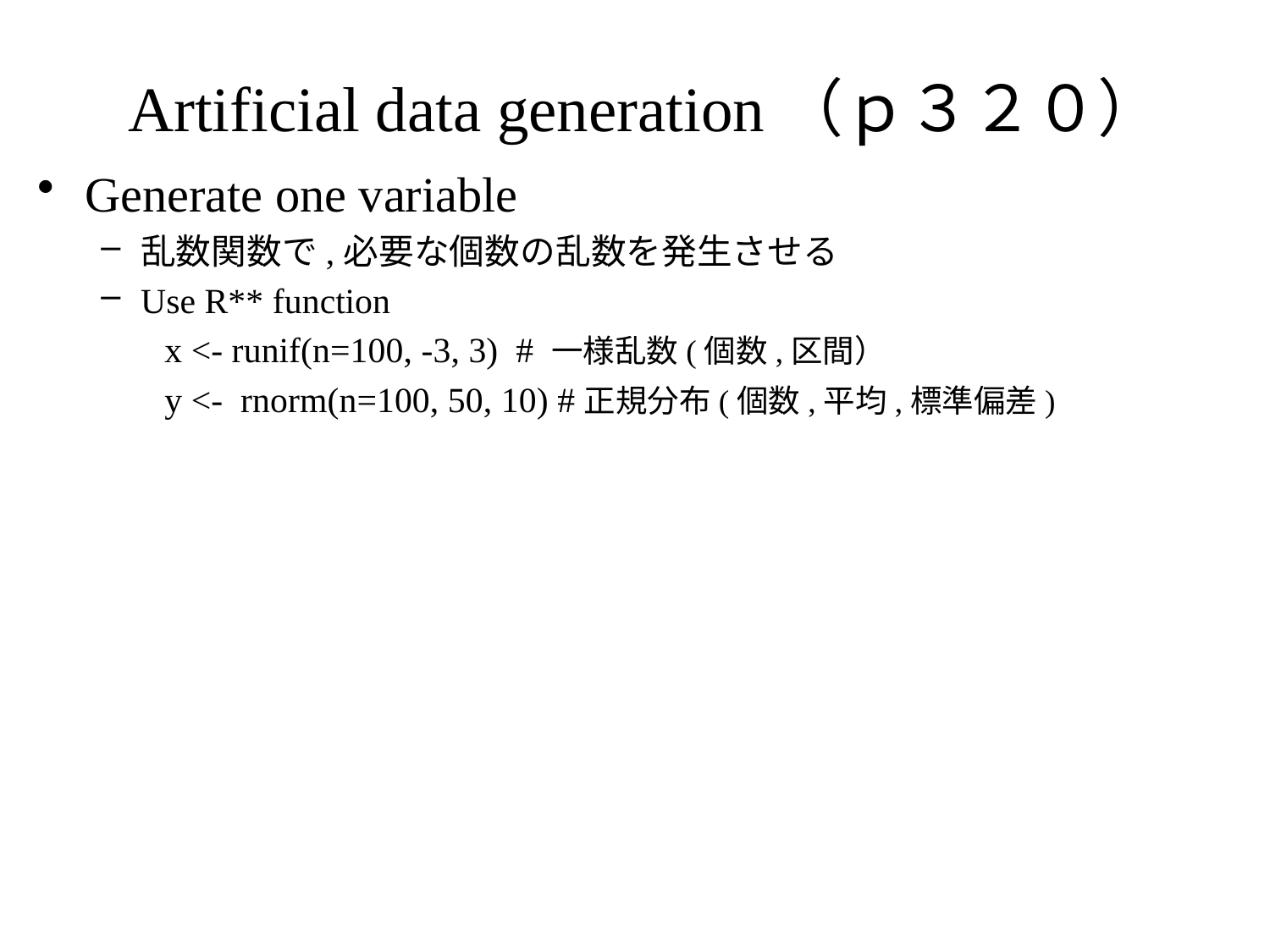

# Artificial data generation（ｐ３２０）
Generate one variable
乱数関数で,必要な個数の乱数を発生させる
Use R** function
x <- runif(n=100, -3, 3)  # 一様乱数(個数,区間）
y <-  rnorm(n=100, 50, 10) #正規分布(個数,平均,標準偏差)